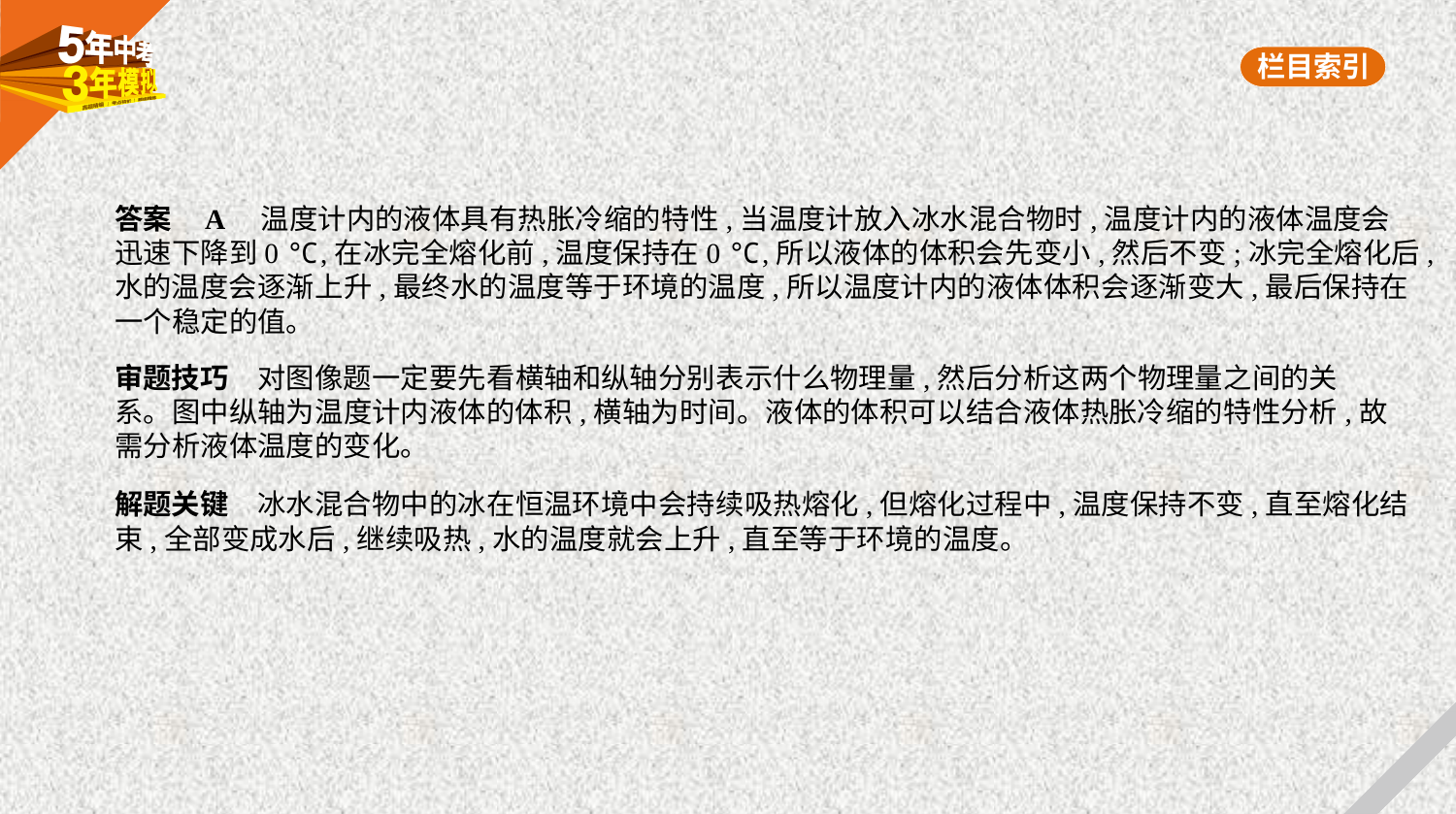

答案    A　温度计内的液体具有热胀冷缩的特性,当温度计放入冰水混合物时,温度计内的液体温度会
迅速下降到0 ℃,在冰完全熔化前,温度保持在0 ℃,所以液体的体积会先变小,然后不变;冰完全熔化后,
水的温度会逐渐上升,最终水的温度等于环境的温度,所以温度计内的液体体积会逐渐变大,最后保持在
一个稳定的值。
审题技巧　对图像题一定要先看横轴和纵轴分别表示什么物理量,然后分析这两个物理量之间的关
系。图中纵轴为温度计内液体的体积,横轴为时间。液体的体积可以结合液体热胀冷缩的特性分析,故
需分析液体温度的变化。
解题关键　冰水混合物中的冰在恒温环境中会持续吸热熔化,但熔化过程中,温度保持不变,直至熔化结
束,全部变成水后,继续吸热,水的温度就会上升,直至等于环境的温度。